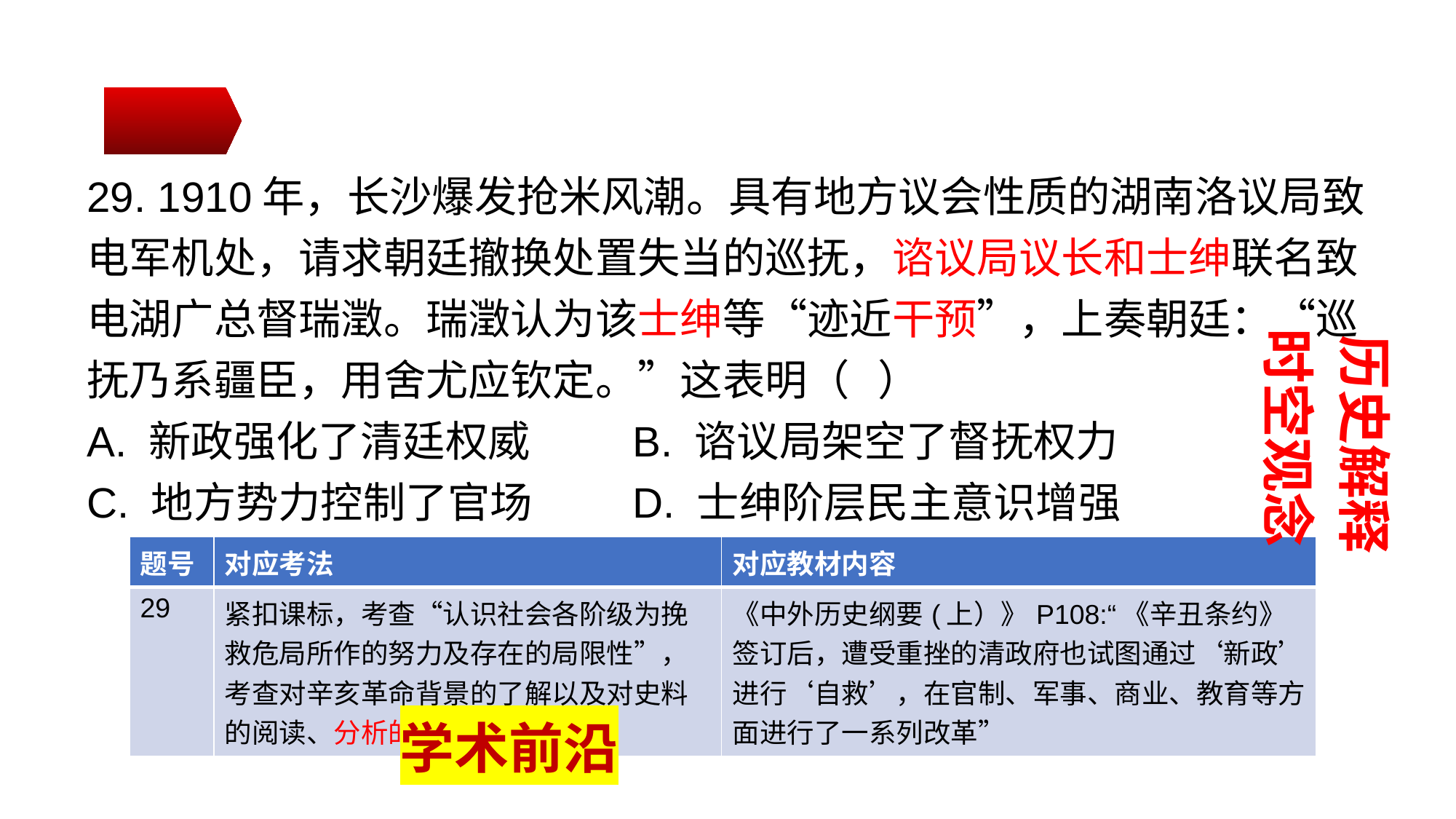

29. 1910年，长沙爆发抢米风潮。具有地方议会性质的湖南洛议局致电军机处，请求朝廷撤换处置失当的巡抚，谘议局议长和士绅联名致电湖广总督瑞澂。瑞澂认为该士绅等“迹近干预”，上奏朝廷：“巡抚乃系疆臣，用舍尤应钦定。”这表明（   ）
A. 新政强化了清廷权威	B. 谘议局架空了督抚权力
C. 地方势力控制了官场	D. 士绅阶层民主意识增强
时空观念
历史解释

| 题号 | 对应考法 | 对应教材内容 |
| --- | --- | --- |
| 29 | 紧扣课标，考查“认识社会各阶级为挽救危局所作的努力及存在的局限性”，考查对辛亥革命背景的了解以及对史料的阅读、分析的能力。 | 《中外历史纲要(上）》P108:“《辛丑条约》签订后，遭受重挫的清政府也试图通过‘新政’进行‘自救’，在官制、军事、商业、教育等方面进行了一系列改革” |
学术前沿